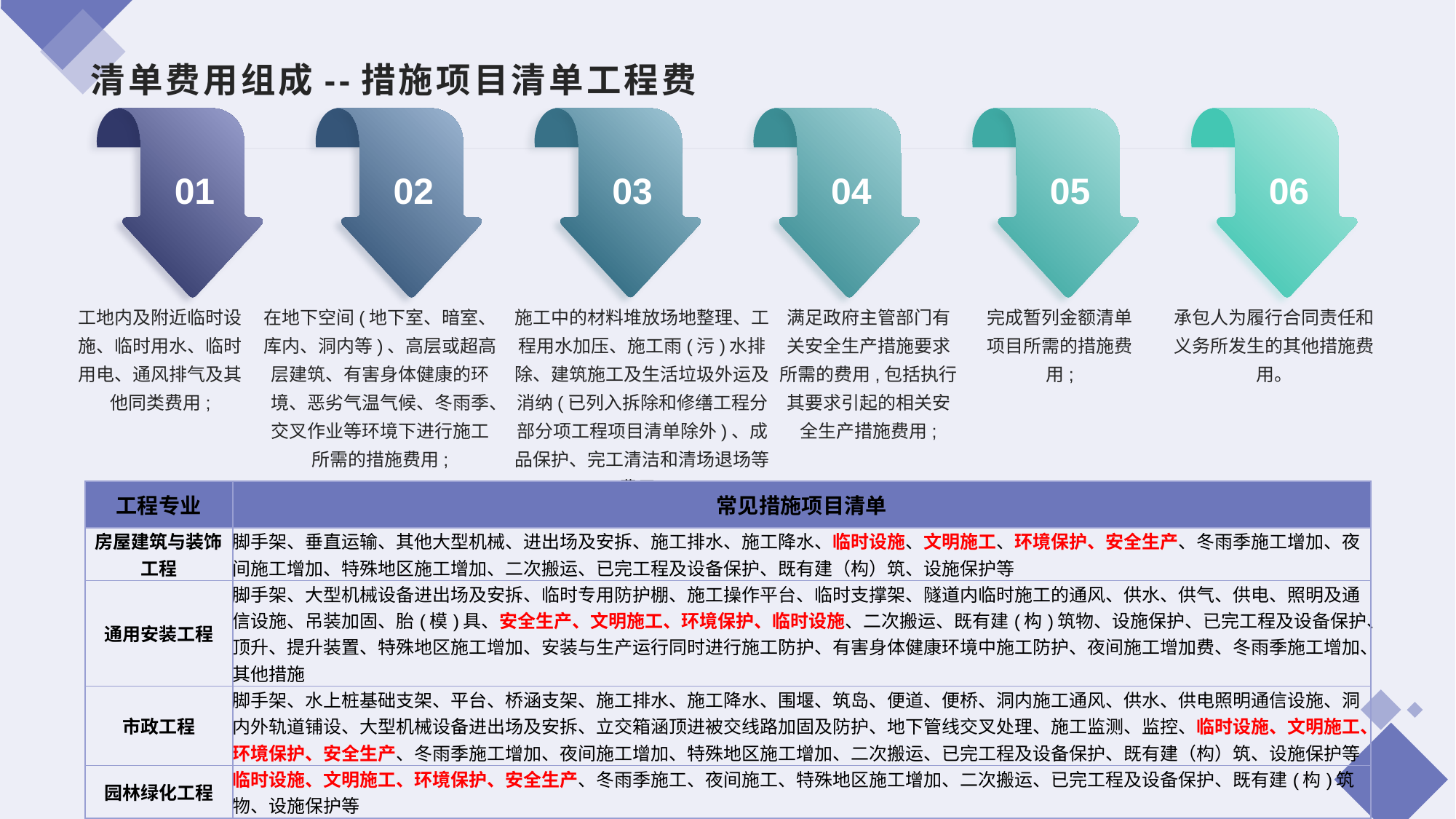

# 清单费用组成--措施项目清单工程费
01
02
03
04
05
06

工地内及附近临时设施、临时用水、临时用电、通风排气及其他同类费用;
在地下空间(地下室、暗室、库内、洞内等)、高层或超高层建筑、有害身体健康的环境、恶劣气温气候、冬雨季、交叉作业等环境下进行施工所需的措施费用;
施工中的材料堆放场地整理、工程用水加压、施工雨(污)水排除、建筑施工及生活垃圾外运及消纳(已列入拆除和修缮工程分部分项工程项目清单除外)、成品保护、完工清洁和清场退场等费用;
满足政府主管部门有关安全生产措施要求所需的费用,包括执行其要求引起的相关安全生产措施费用;
完成暂列金额清单项目所需的措施费用;
承包人为履行合同责任和义务所发生的其他措施费用。
| 工程专业 | 常见措施项目清单 |
| --- | --- |
| 房屋建筑与装饰 工程 | 脚手架、垂直运输、其他大型机械、进出场及安拆、施工排水、施工降水、临时设施、文明施工、环境保护、安全生产、冬雨季施工增加、夜间施工增加、特殊地区施工增加、二次搬运、已完工程及设备保护、既有建（构）筑、设施保护等 |
| 通用安装工程 | 脚手架、大型机械设备进出场及安拆、临时专用防护棚、施工操作平台、临时支撑架、隧道内临时施工的通风、供水、供气、供电、照明及通信设施、吊装加固、胎(模)具、安全生产、文明施工、环境保护、临时设施、二次搬运、既有建(构)筑物、设施保护、已完工程及设备保护、顶升、提升装置、特殊地区施工增加、安装与生产运行同时进行施工防护、有害身体健康环境中施工防护、夜间施工增加费、冬雨季施工增加、其他措施 |
| 市政工程 | 脚手架、水上桩基础支架、平台、桥涵支架、施工排水、施工降水、围堰、筑岛、便道、便桥、洞内施工通风、供水、供电照明通信设施、洞内外轨道铺设、大型机械设备进出场及安拆、立交箱涵顶进被交线路加固及防护、地下管线交叉处理、施工监测、监控、临时设施、文明施工、环境保护、安全生产、冬雨季施工增加、夜间施工增加、特殊地区施工增加、二次搬运、已完工程及设备保护、既有建（构）筑、设施保护等 |
| 园林绿化工程 | 临时设施、文明施工、环境保护、安全生产、冬雨季施工、夜间施工、特殊地区施工增加、二次搬运、已完工程及设备保护、既有建(构)筑物、设施保护等 |
| 其他工程 | 略（参见本标准配套的相关国家及行业工程量计算标准） |